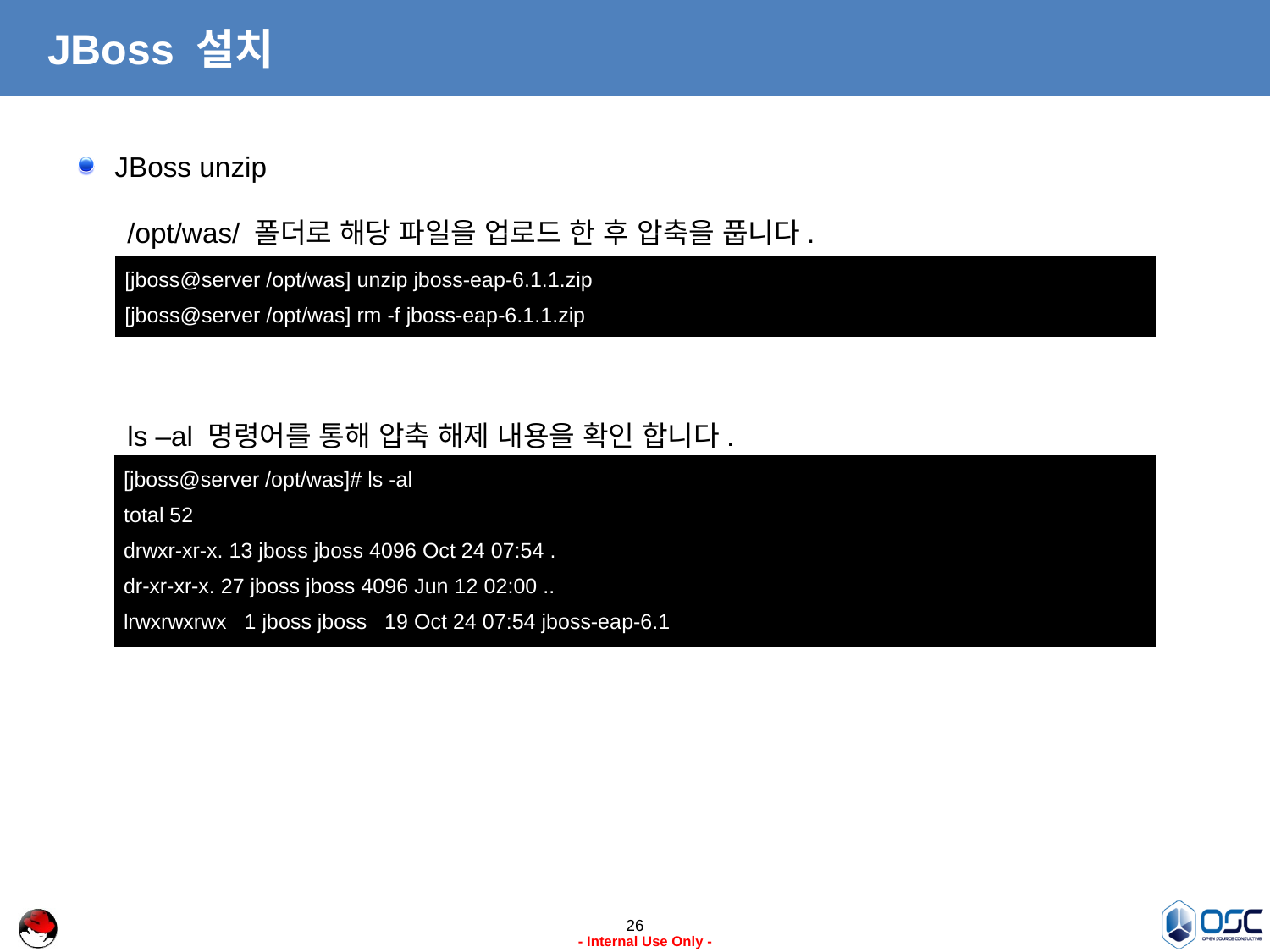

# JBoss 설치
JBoss unzip
/opt/was/ 폴더로 해당 파일을 업로드 한 후 압축을 풉니다.

ls –al 명령어를 통해 압축 해제 내용을 확인 합니다.
| [jboss@server /opt/was] unzip jboss-eap-6.1.1.zip [jboss@server /opt/was] rm -f jboss-eap-6.1.1.zip |
| --- |
| [jboss@server /opt/was]# ls -al total 52 drwxr-xr-x. 13 jboss jboss 4096 Oct 24 07:54 . dr-xr-xr-x. 27 jboss jboss 4096 Jun 12 02:00 .. lrwxrwxrwx 1 jboss jboss 19 Oct 24 07:54 jboss-eap-6.1 |
| --- |